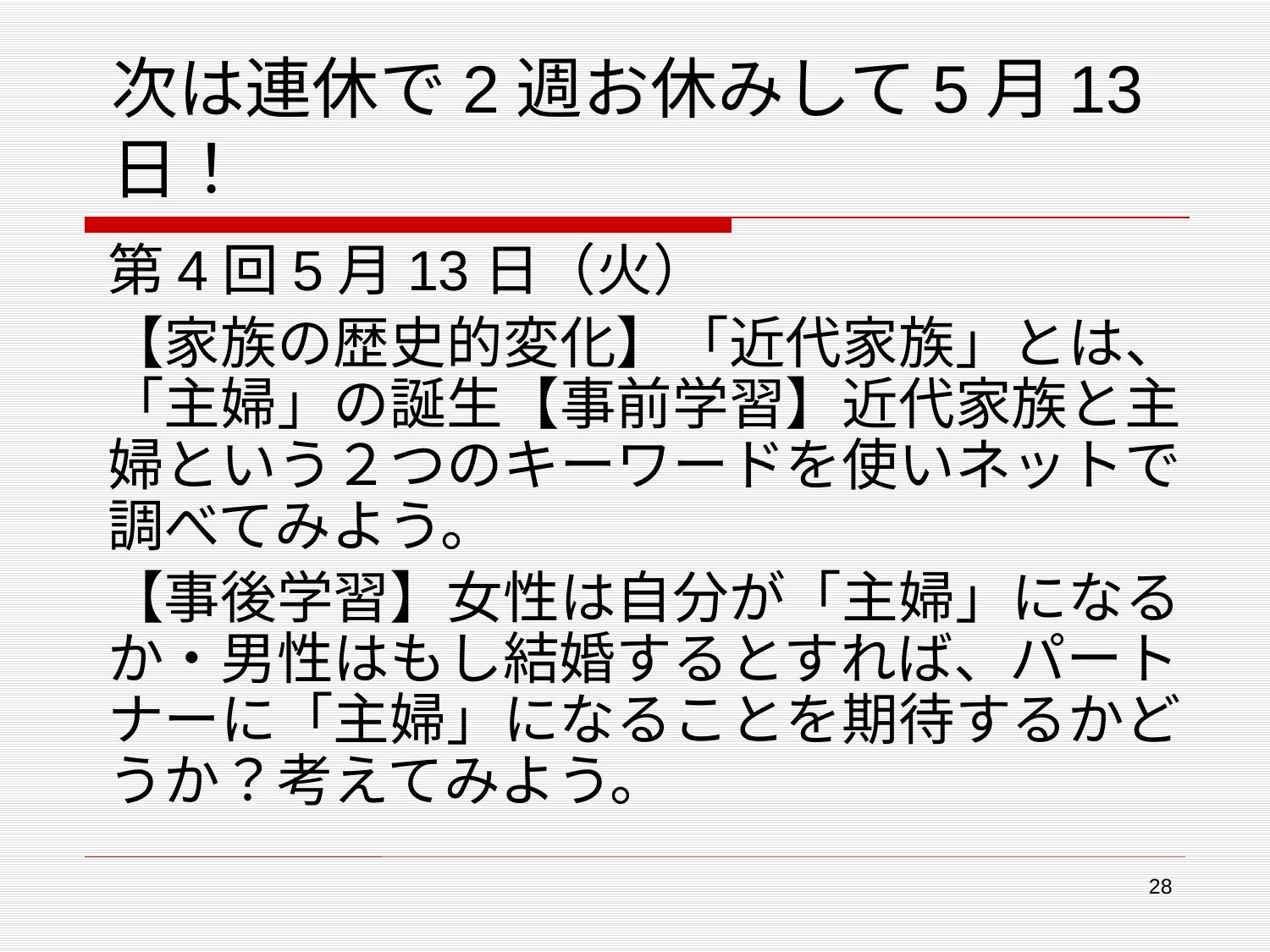

# 次は連休で2週お休みして5月13日！
第4回5月13日（火）
【家族の歴史的変化】「近代家族」とは、「主婦」の誕生【事前学習】近代家族と主婦という２つのキーワードを使いネットで調べてみよう。
【事後学習】女性は自分が「主婦」になるか・男性はもし結婚するとすれば、パートナーに「主婦」になることを期待するかどうか？考えてみよう。

28